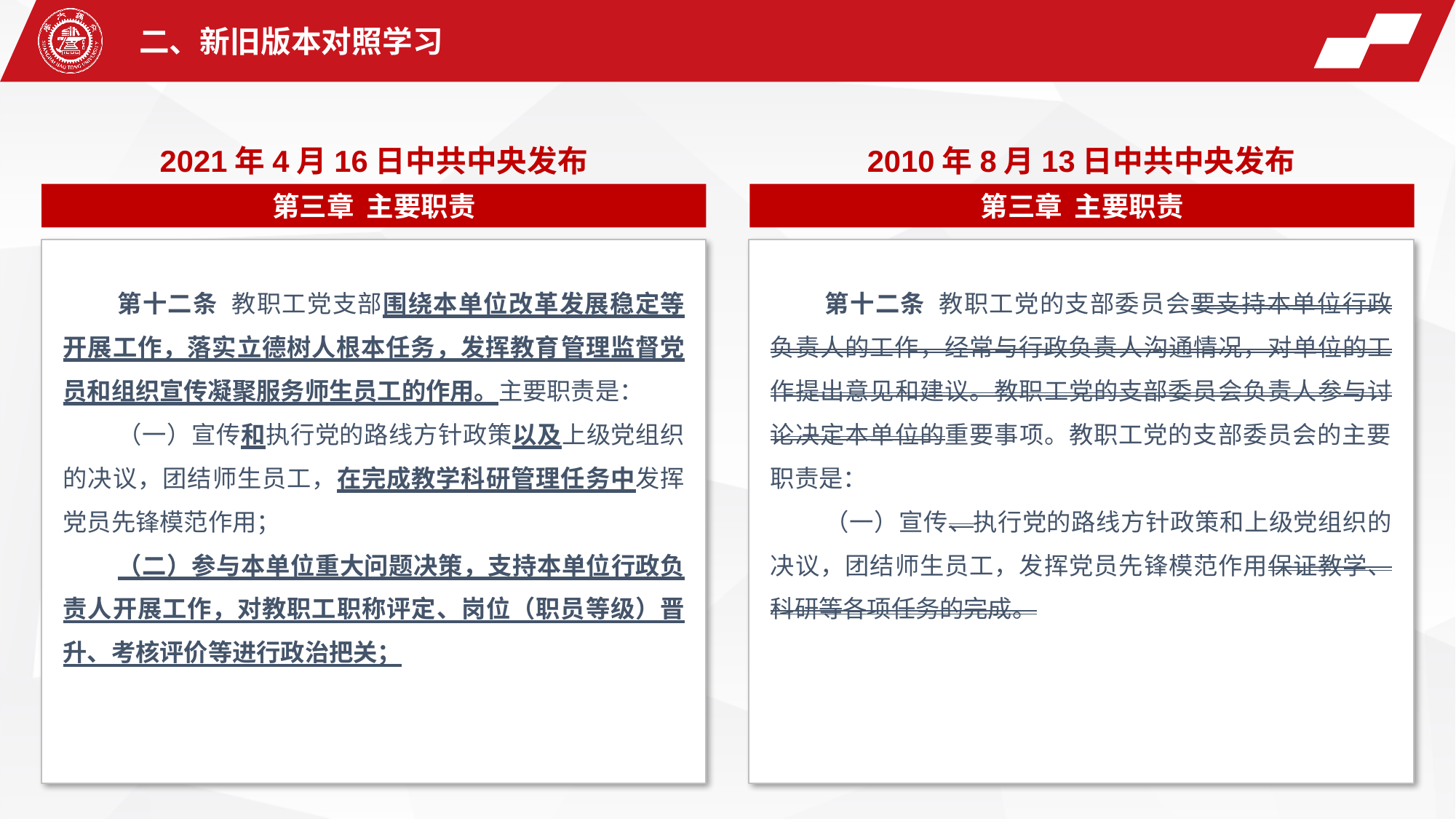

二、新旧版本对照学习
2021年4月16日中共中央发布
2010年8月13日中共中央发布
第三章  主要职责
第三章  主要职责

第十二条  教职工党支部围绕本单位改革发展稳定等开展工作，落实立德树人根本任务，发挥教育管理监督党员和组织宣传凝聚服务师生员工的作用。主要职责是：
（一）宣传和执行党的路线方针政策以及上级党组织的决议，团结师生员工，在完成教学科研管理任务中发挥党员先锋模范作用；
（二）参与本单位重大问题决策，支持本单位行政负责人开展工作，对教职工职称评定、岗位（职员等级）晋升、考核评价等进行政治把关；

第十二条  教职工党的支部委员会要支持本单位行政负责人的工作，经常与行政负责人沟通情况，对单位的工作提出意见和建议。教职工党的支部委员会负责人参与讨论决定本单位的重要事项。教职工党的支部委员会的主要职责是：
（一）宣传、执行党的路线方针政策和上级党组织的决议，团结师生员工，发挥党员先锋模范作用保证教学、科研等各项任务的完成。